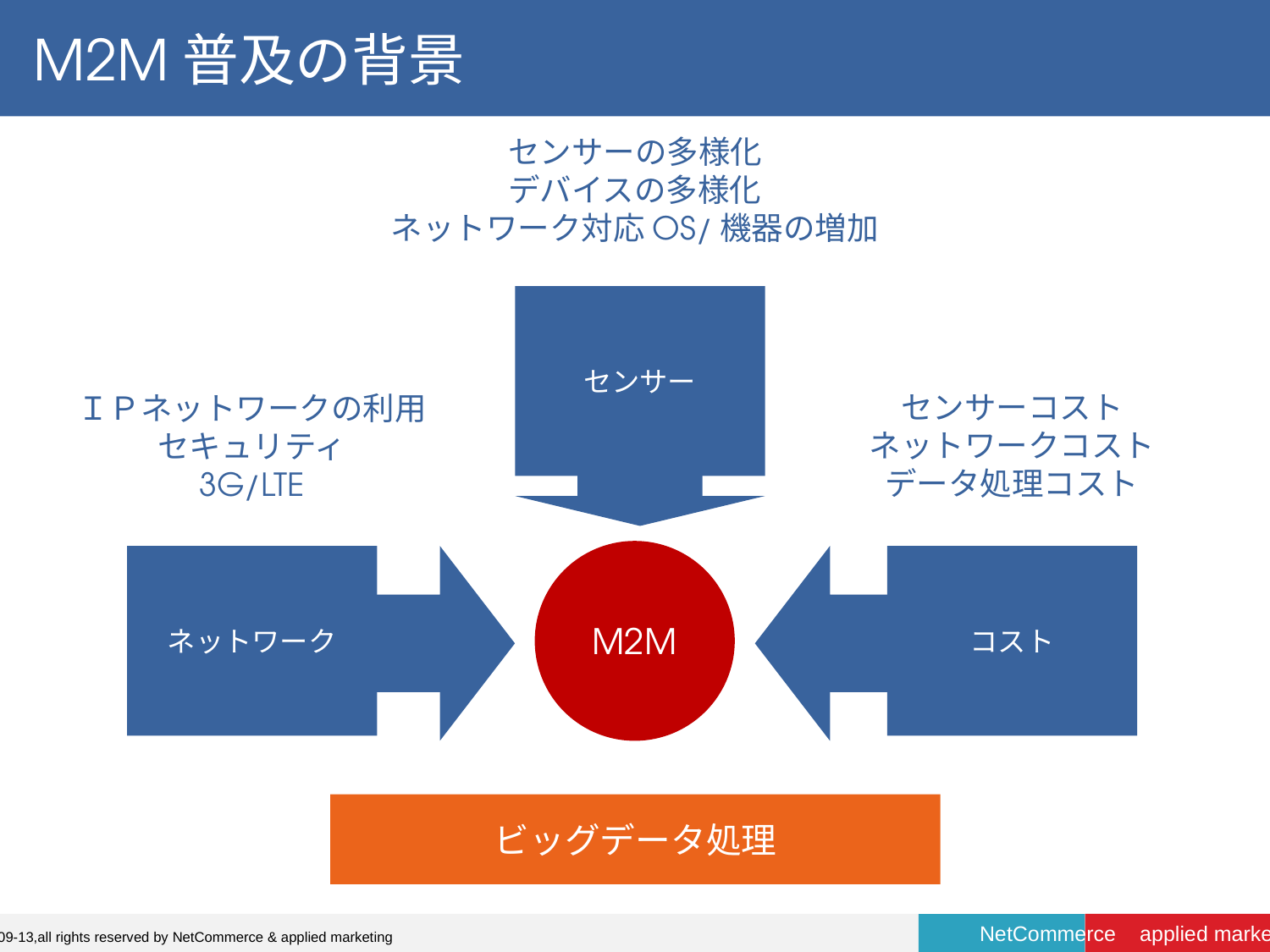

# M2M普及の背景
センサーの多様化
デバイスの多様化
ネットワーク対応OS/機器の増加
センサー

センサーコスト
ネットワークコスト
データ処理コスト
ＩＰネットワークの利用
セキュリティ
3G/LTE
M2M
ネットワーク

コスト
ビッグデータ処理